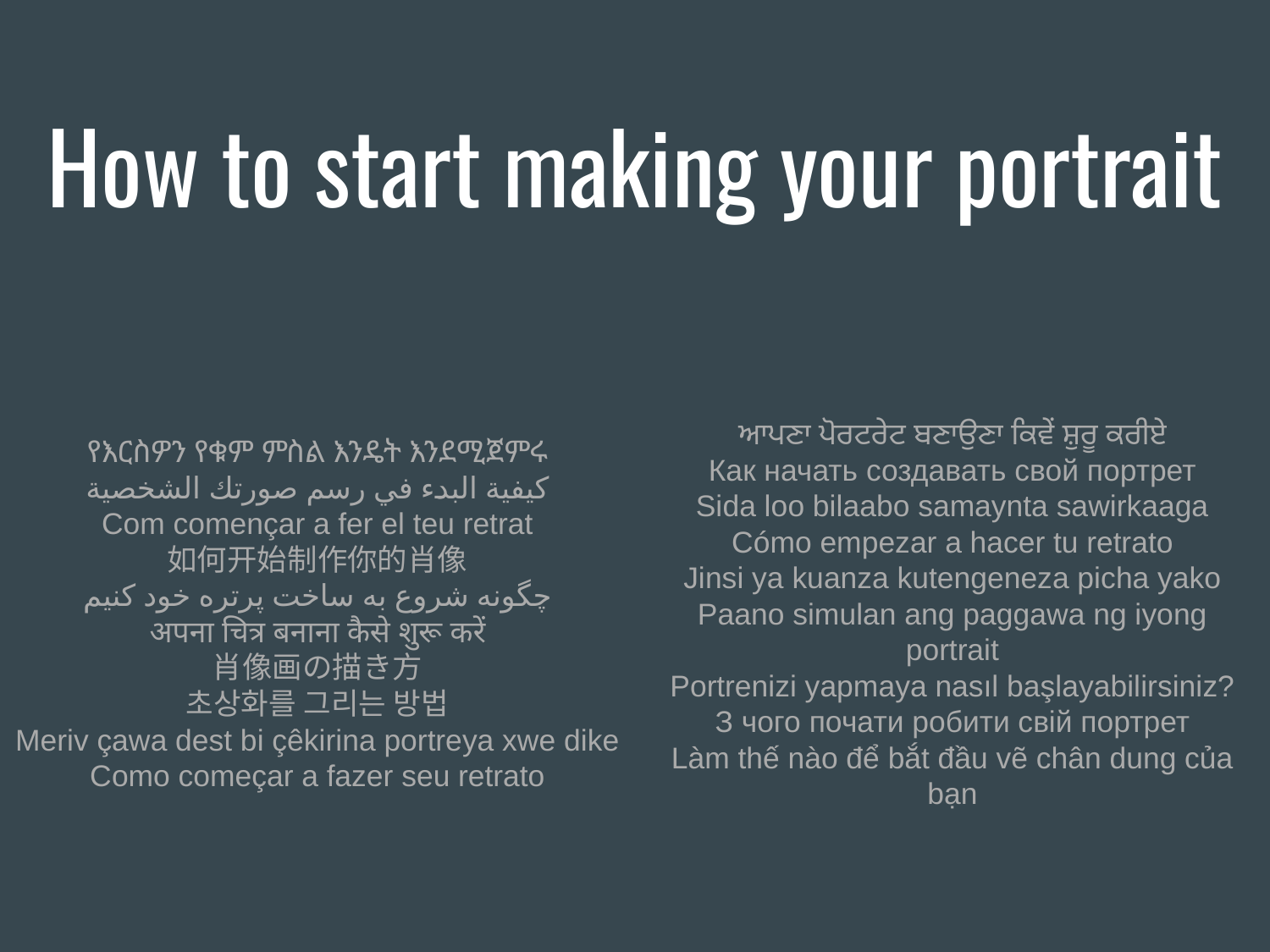

How to start making your portrait
የእርስዎን የቁም ምስል እንዴት እንደሚጀምሩ
كيفية البدء في رسم صورتك الشخصية
Com començar a fer el teu retrat
如何开始制作你的肖像
چگونه شروع به ساخت پرتره خود کنیم
अपना चित्र बनाना कैसे शुरू करें
肖像画の描き方
초상화를 그리는 방법
Meriv çawa dest bi çêkirina portreya xwe dike
Como começar a fazer seu retrato
ਆਪਣਾ ਪੋਰਟਰੇਟ ਬਣਾਉਣਾ ਕਿਵੇਂ ਸ਼ੁਰੂ ਕਰੀਏ
Как начать создавать свой портрет
Sida loo bilaabo samaynta sawirkaaga
Cómo empezar a hacer tu retrato
Jinsi ya kuanza kutengeneza picha yako
Paano simulan ang paggawa ng iyong portrait
Portrenizi yapmaya nasıl başlayabilirsiniz?
З чого почати робити свій портрет
Làm thế nào để bắt đầu vẽ chân dung của bạn